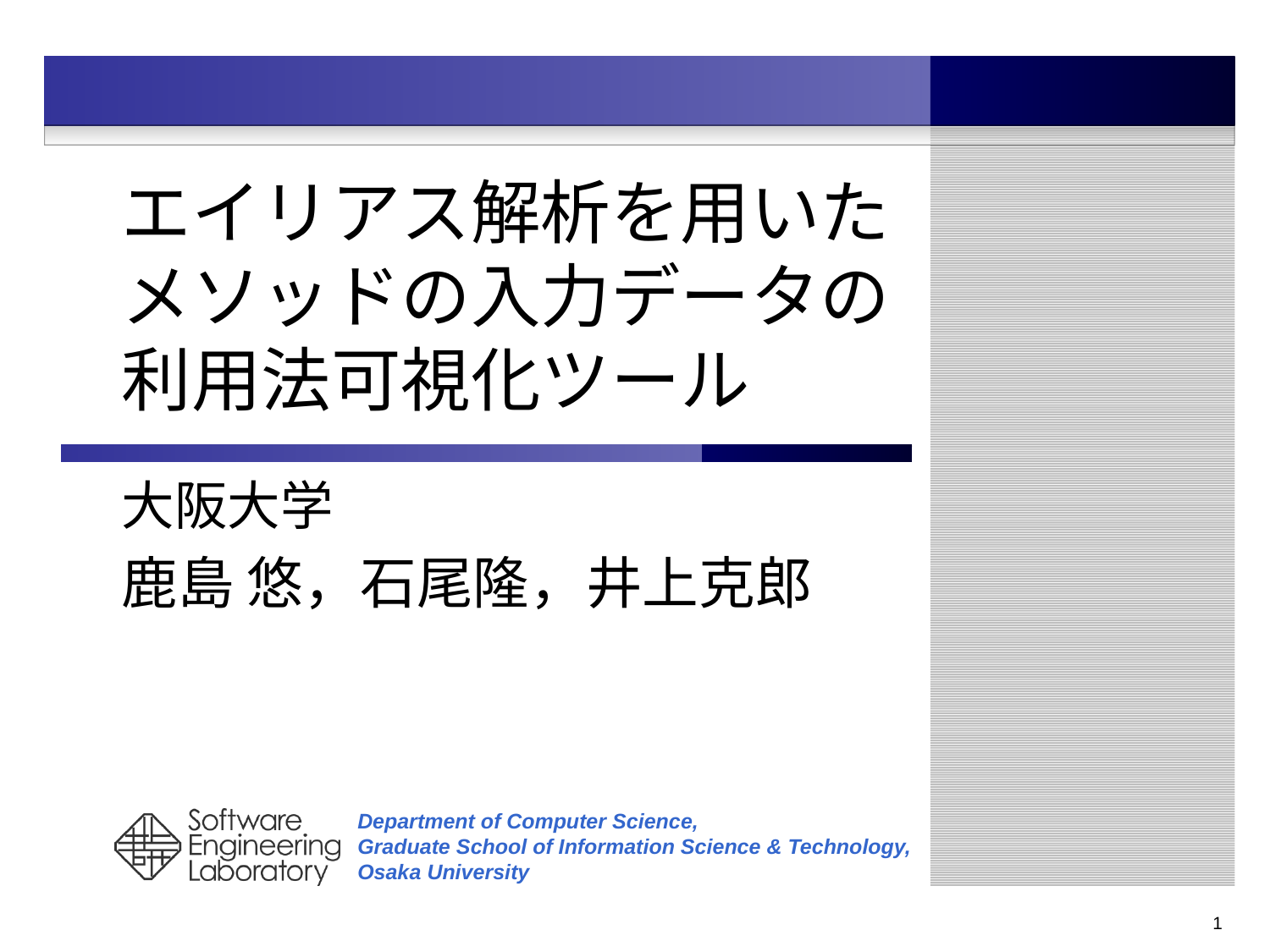

# エイリアス解析を用いた メソッドの入力データの 利用法可視化ツール
大阪大学
鹿島 悠，石尾隆，井上克郎
1